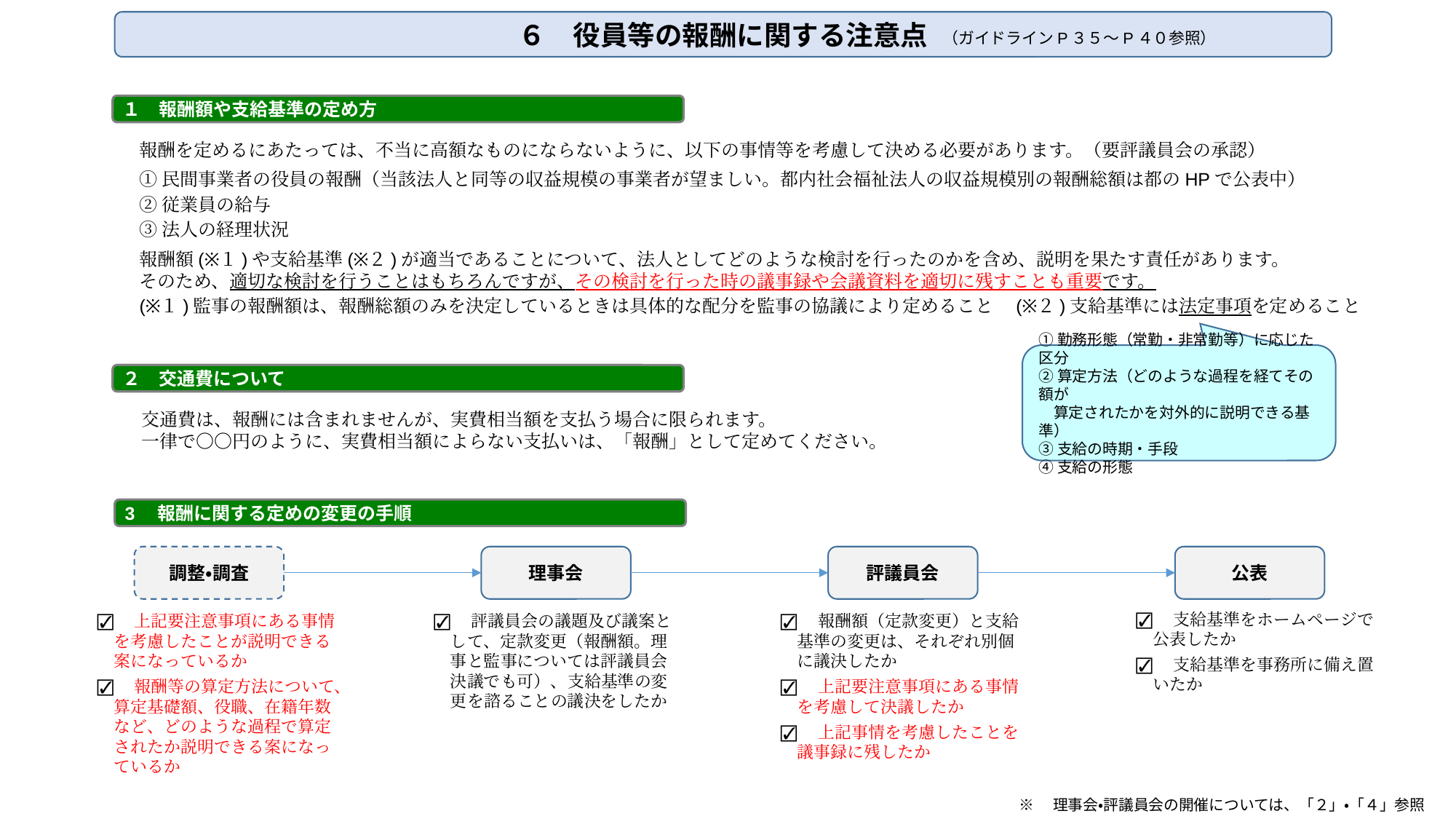

６　役員等の報酬に関する注意点
（ガイドラインP３５～P４０参照）
１　報酬額や支給基準の定め方
報酬を定めるにあたっては、不当に高額なものにならないように、以下の事情等を考慮して決める必要があります。（要評議員会の承認）

①民間事業者の役員の報酬（当該法人と同等の収益規模の事業者が望ましい。都内社会福祉法人の収益規模別の報酬総額は都のHPで公表中）

②従業員の給与

③法人の経理状況

報酬額(※１)や支給基準(※２)が適当であることについて、法人としてどのような検討を行ったのかを含め、説明を果たす責任があります。
そのため、適切な検討を行うことはもちろんですが、その検討を行った時の議事録や会議資料を適切に残すことも重要です。

(※１)監事の報酬額は、報酬総額のみを決定しているときは具体的な配分を監事の協議により定めること　(※２)支給基準には法定事項を定めること
①勤務形態（常勤・非常勤等）に応じた区分
②算定方法（どのような過程を経てその額が
　算定されたかを対外的に説明できる基準）
③支給の時期・手段
④支給の形態
２　交通費について
交通費は、報酬には含まれませんが、実費相当額を支払う場合に限られます。
一律で〇〇円のように、実費相当額によらない支払いは、「報酬」として定めてください。
3　報酬に関する定めの変更の手順
調整・調査
理事会
評議員会
公表
☑　支給基準をホームページで
　公表したか

☑　支給基準を事務所に備え置
　いたか
☑　上記要注意事項にある事情
　を考慮したことが説明できる
　案になっているか

☑　報酬等の算定方法について、
　算定基礎額、役職、在籍年数
　など、どのような過程で算定
　されたか説明できる案になっ
　ているか
☑　評議員会の議題及び議案と
　して、定款変更（報酬額。理
　事と監事については評議員会
　決議でも可）、支給基準の変
　更を諮ることの議決をしたか
☑　報酬額（定款変更）と支給
　基準の変更は、それぞれ別個
　に議決したか

☑　上記要注意事項にある事情
　を考慮して決議したか

☑　上記事情を考慮したことを
　議事録に残したか
※　理事会・評議員会の開催については、「２」・「４」参照